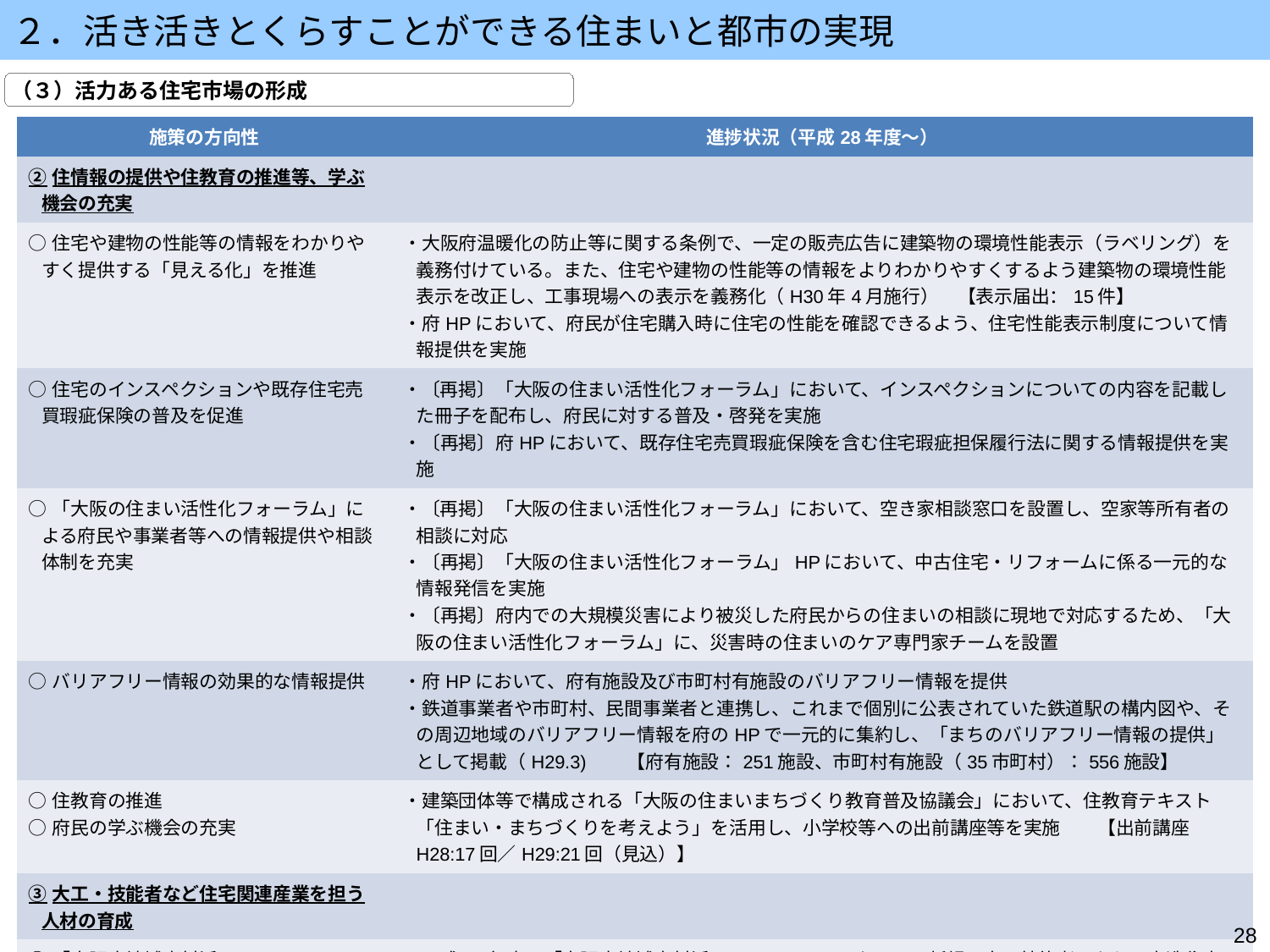

２．活き活きとくらすことができる住まいと都市の実現
（３）活力ある住宅市場の形成
| 施策の方向性 | 進捗状況（平成28年度～） |
| --- | --- |
| ②住情報の提供や住教育の推進等、学ぶ機会の充実 |  |
| ○住宅や建物の性能等の情報をわかりやすく提供する「見える化」を推進 | ・大阪府温暖化の防止等に関する条例で、一定の販売広告に建築物の環境性能表示（ラベリング）を義務付けている。また、住宅や建物の性能等の情報をよりわかりやすくするよう建築物の環境性能表示を改正し、工事現場への表示を義務化（H30年4月施行）　【表示届出：15件】 ・府HPにおいて、府民が住宅購入時に住宅の性能を確認できるよう、住宅性能表示制度について情報提供を実施 |
| ○住宅のインスペクションや既存住宅売買瑕疵保険の普及を促進 | ・〔再掲〕「大阪の住まい活性化フォーラム」において、インスペクションについての内容を記載した冊子を配布し、府民に対する普及・啓発を実施 ・〔再掲〕府HPにおいて、既存住宅売買瑕疵保険を含む住宅瑕疵担保履行法に関する情報提供を実施 |
| ○「大阪の住まい活性化フォーラム」による府民や事業者等への情報提供や相談体制を充実 | ・〔再掲〕「大阪の住まい活性化フォーラム」において、空き家相談窓口を設置し、空家等所有者の相談に対応 ・〔再掲〕「大阪の住まい活性化フォーラム」HPにおいて、中古住宅・リフォームに係る一元的な情報発信を実施 ・〔再掲〕府内での大規模災害により被災した府民からの住まいの相談に現地で対応するため、「大阪の住まい活性化フォーラム」に、災害時の住まいのケア専門家チームを設置 |
| ○バリアフリー情報の効果的な情報提供 | ・府HPにおいて、府有施設及び市町村有施設のバリアフリー情報を提供 ・鉄道事業者や市町村、民間事業者と連携し、これまで個別に公表されていた鉄道駅の構内図や、その周辺地域のバリアフリー情報を府のHPで一元的に集約し、「まちのバリアフリー情報の提供」として掲載（H29.3)　　【府有施設：251施設、市町村有施設（35市町村）：556施設】 |
| ○住教育の推進 ○府民の学ぶ機会の充実 | ・建築団体等で構成される「大阪の住まいまちづくり教育普及協議会」において、住教育テキスト「住まい・まちづくりを考えよう」を活用し、小学校等への出前講座等を実施　　【出前講座 H28:17回／H29:21回（見込）】 |
| ③大工・技能者など住宅関連産業を担う人材の育成 |  |
| ○「大阪府地域産材活用フォーラム」による木造住宅等の技能者の入職促進・人材育成 | ・平成28年度は「大阪府地域産材活用フォーラム」において、新規に大工技能者となり、木造住宅の新築及びリフォームを担おうとする者等を対象として、基礎的な実技指導及び木造住宅技術全般等の講習を行う「大阪大工匠塾」を開催 ・平成29年度は（一社）JBN大阪が主催する「関西大工匠塾」の開催を支援 |
| ○将来の建築技術者育成に寄与する公共建築設計コンクールの実施 ○建設産業の構造改善意識の高揚を図るため、若手の優秀建設施工者の表彰や高校生を対象とした建設現場見学会を実施 | ・府内の専修学校・高等学校において建築を学ぶ生徒・学生を対象とした「あすなろ夢建築」大阪府公共建築設計コンクールを実施 　【H28課題：大阪府営堺宮山台４丁住宅集会所（応募数349点）、H29課題：大阪府営堺宮園住宅集会所】 ・建設産業の若手の優秀建設施工者の表彰や高校生を対象とした建設現場見学会を実施 　　【優秀建設施工者大阪府知事表彰：21名（熟練工部門13名、青年部門8名）】 |
28